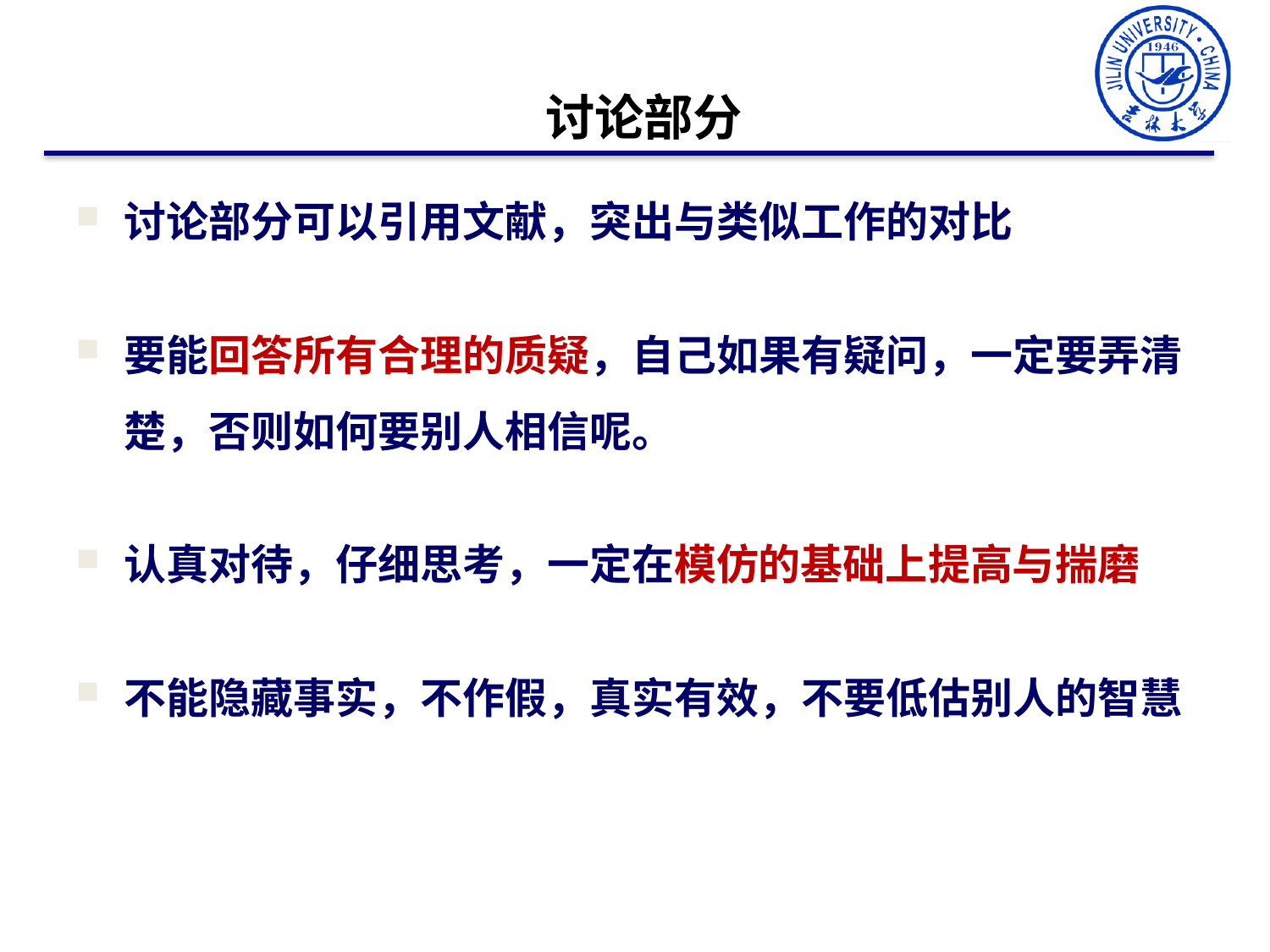

讨论部分
讨论部分可以引用文献，突出与类似工作的对比

要能回答所有合理的质疑，自己如果有疑问，一定要弄清楚，否则如何要别人相信呢。

认真对待，仔细思考，一定在模仿的基础上提高与揣磨

不能隐藏事实，不作假，真实有效，不要低估别人的智慧